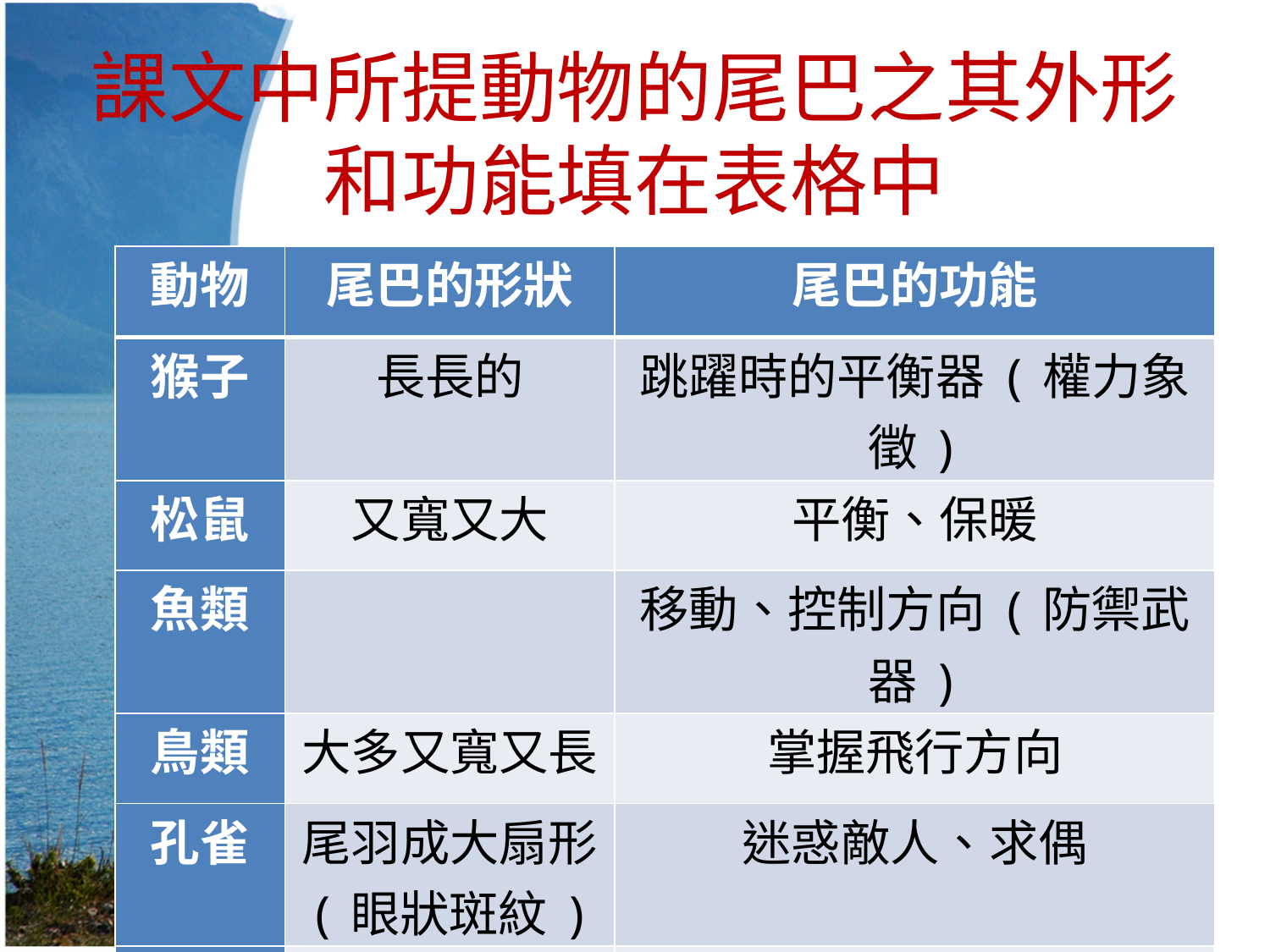

# 課文中所提動物的尾巴之其外形和功能填在表格中
| 動物 | 尾巴的形狀 | 尾巴的功能 |
| --- | --- | --- |
| 猴子 |  |  |
| 松鼠 |  |  |
| 魚類 |  |  |
| 鳥類 |  |  |
| 孔雀 |  |  |
| 蜥蜴 |  |  |
| 動物 | 尾巴的形狀 | 尾巴的功能 |
| --- | --- | --- |
| 猴子 | 長長的 | 跳躍時的平衡器(權力象徵) |
| 松鼠 | 又寬又大 | 平衡、保暖 |
| 魚類 |  | 移動、控制方向(防禦武器) |
| 鳥類 | 大多又寬又長 | 掌握飛行方向 |
| 孔雀 | 尾羽成大扇形 (眼狀斑紋) | 迷惑敵人、求偶 |
| 蜥蜴 |  | 保命逃逸(斷尾求生) |